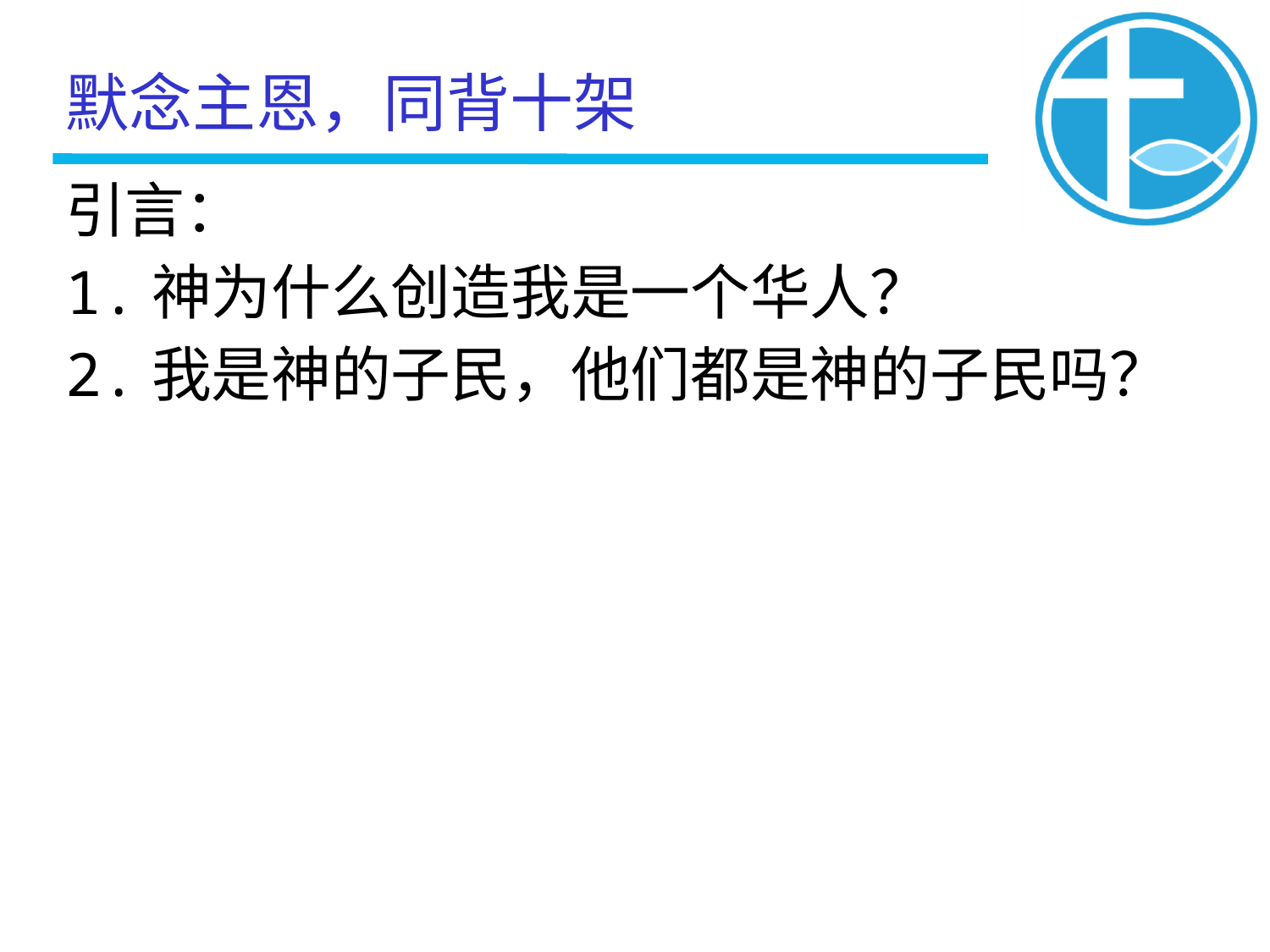

默念主恩，同背十架
引言：
1.神为什么创造我是一个华人？
2.我是神的子民，他们都是神的子民吗？